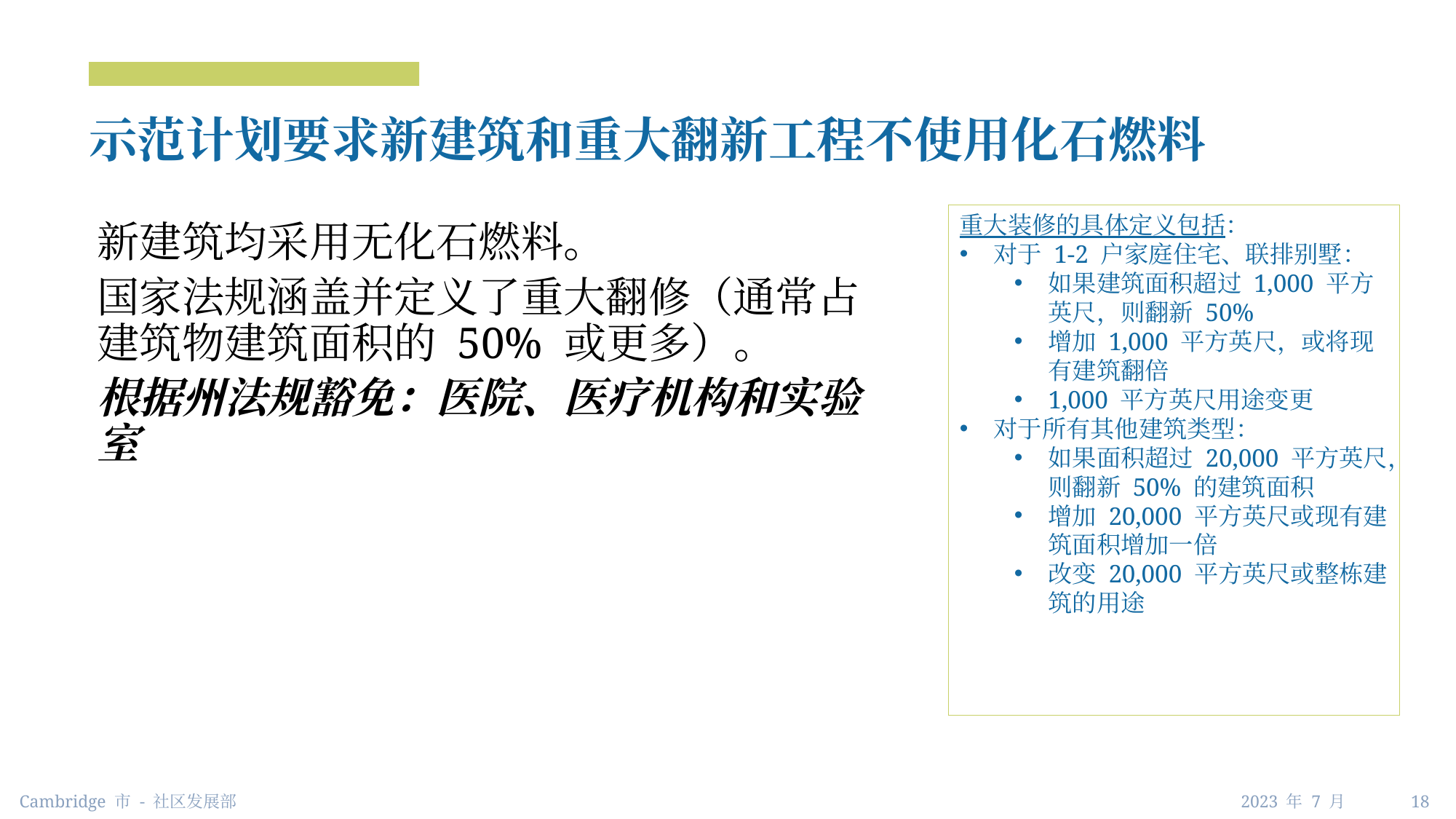

# 示范计划要求新建筑和重大翻新工程不使用化石燃料
重大装修的具体定义包括：
对于 1-2 户家庭住宅、联排别墅：
如果建筑面积超过 1,000 平方英尺，则翻新 50%
增加 1,000 平方英尺，或将现有建筑翻倍
1,000 平方英尺用途变更
对于所有其他建筑类型：
如果面积超过 20,000 平方英尺，则翻新 50% 的建筑面积
增加 20,000 平方英尺或现有建筑面积增加一倍
改变 20,000 平方英尺或整栋建筑的用途

新建筑均采用无化石燃料。
国家法规涵盖并定义了重大翻修（通常占建筑物建筑面积的 50% 或更多）。
根据州法规豁免：医院、医疗机构和实验室

Cambridge 市 - 社区发展部
2023 年 7 月              18